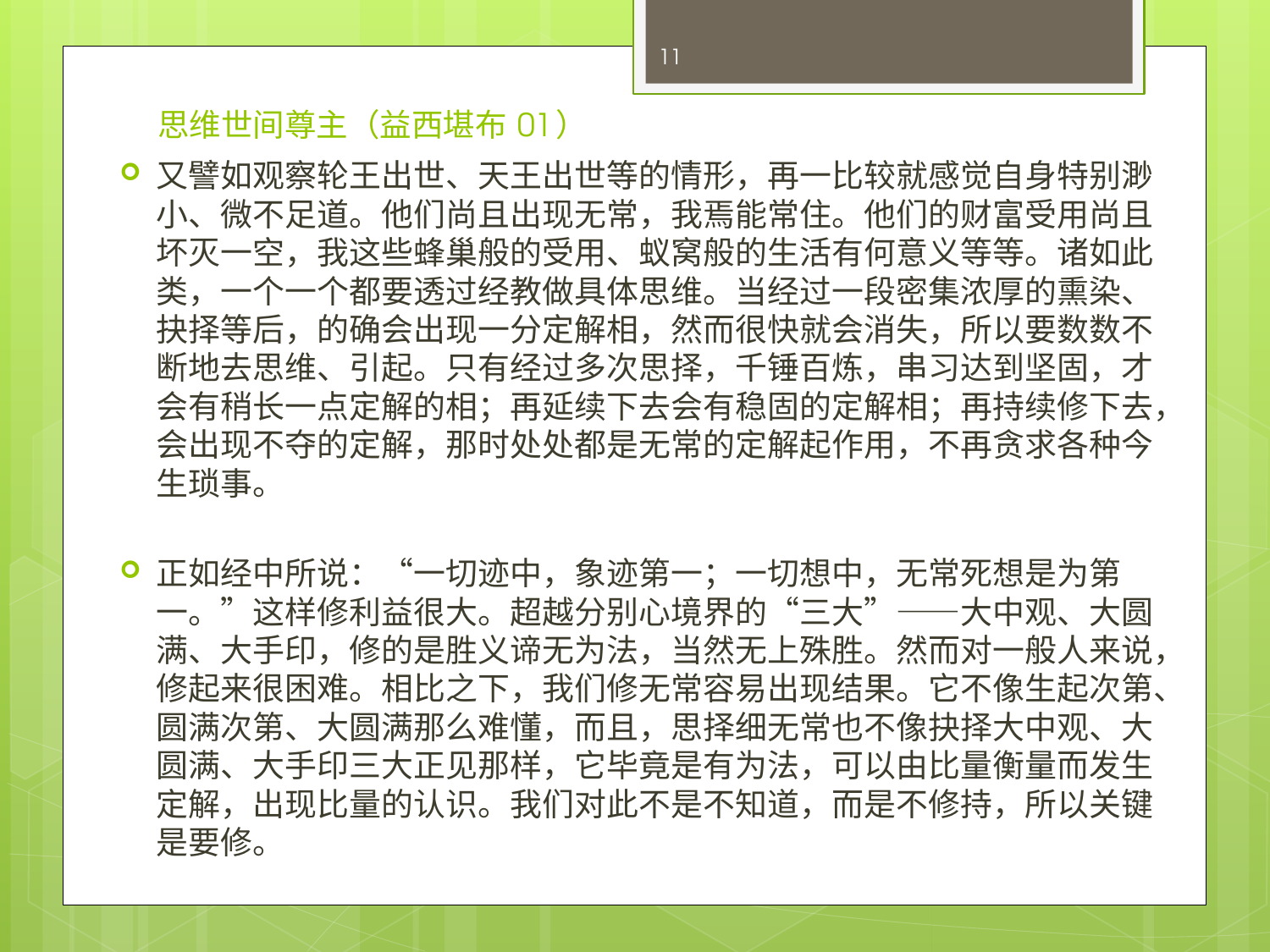

11
# 思维世间尊主（益西堪布 01）
又譬如观察轮王出世、天王出世等的情形，再一比较就感觉自身特别渺小、微不足道。他们尚且出现无常，我焉能常住。他们的财富受用尚且坏灭一空，我这些蜂巢般的受用、蚁窝般的生活有何意义等等。诸如此类，一个一个都要透过经教做具体思维。当经过一段密集浓厚的熏染、抉择等后，的确会出现一分定解相，然而很快就会消失，所以要数数不断地去思维、引起。只有经过多次思择，千锤百炼，串习达到坚固，才会有稍长一点定解的相；再延续下去会有稳固的定解相；再持续修下去，会出现不夺的定解，那时处处都是无常的定解起作用，不再贪求各种今生琐事。

正如经中所说：“一切迹中，象迹第一；一切想中，无常死想是为第一。”这样修利益很大。超越分别心境界的“三大”——大中观、大圆满、大手印，修的是胜义谛无为法，当然无上殊胜。然而对一般人来说，修起来很困难。相比之下，我们修无常容易出现结果。它不像生起次第、圆满次第、大圆满那么难懂，而且，思择细无常也不像抉择大中观、大圆满、大手印三大正见那样，它毕竟是有为法，可以由比量衡量而发生定解，出现比量的认识。我们对此不是不知道，而是不修持，所以关键是要修。